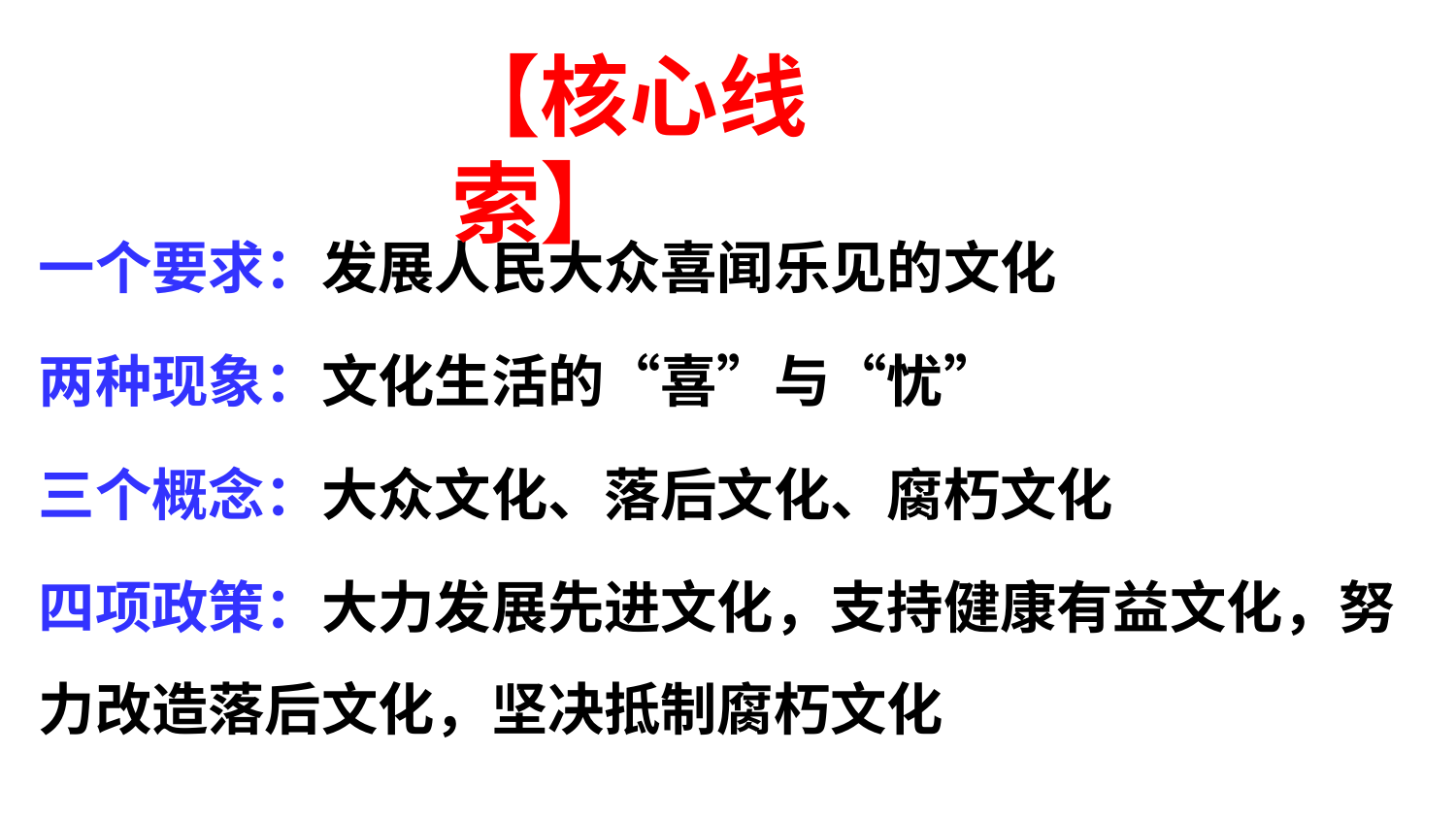

【核心线索】
一个要求：发展人民大众喜闻乐见的文化
两种现象：文化生活的“喜”与“忧”
三个概念：大众文化、落后文化、腐朽文化
四项政策：大力发展先进文化，支持健康有益文化，努力改造落后文化，坚决抵制腐朽文化